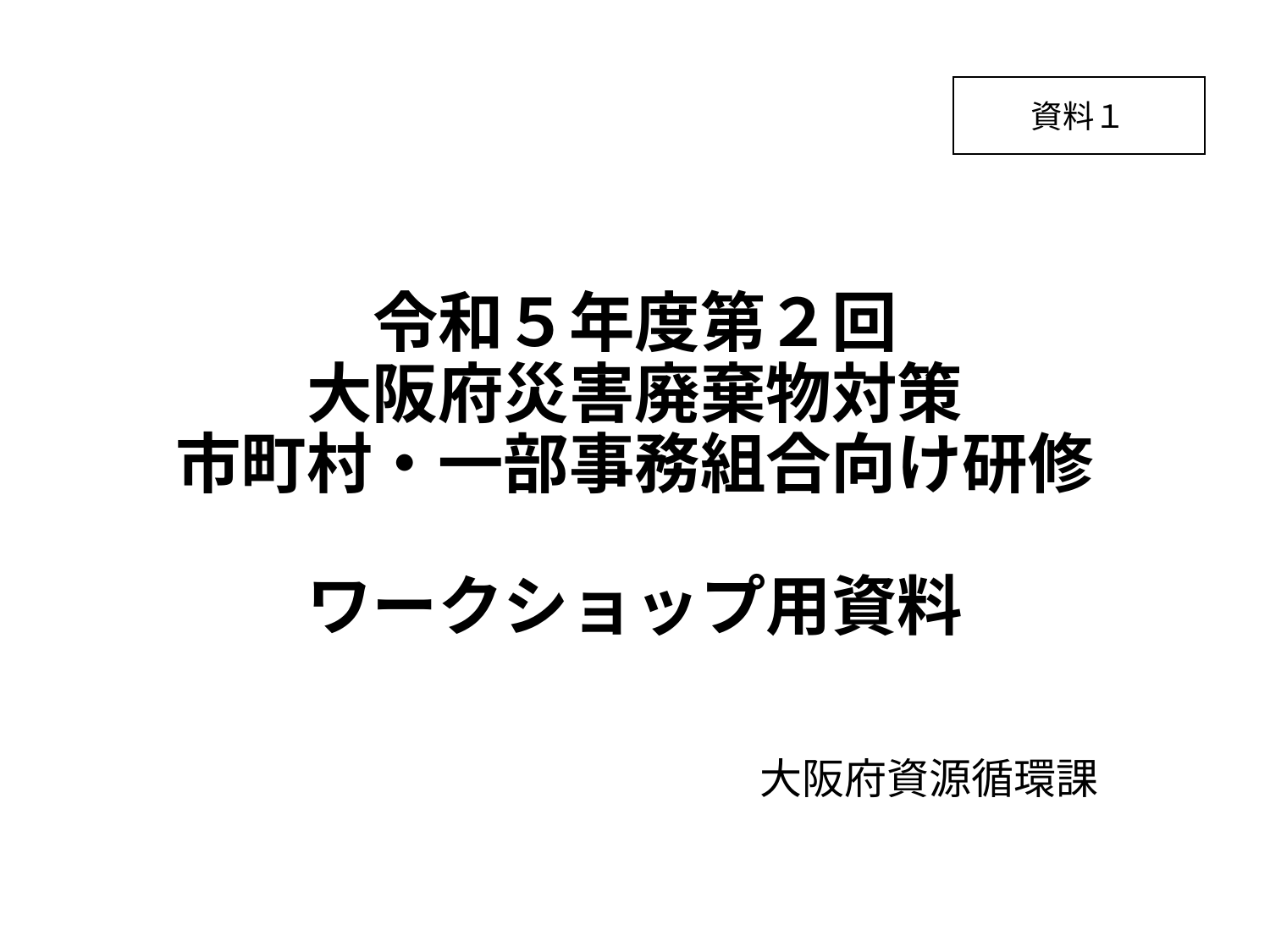

資料１
# 令和５年度第２回 大阪府災害廃棄物対策 市町村・一部事務組合向け研修 ワークショップ用資料
大阪府資源循環課